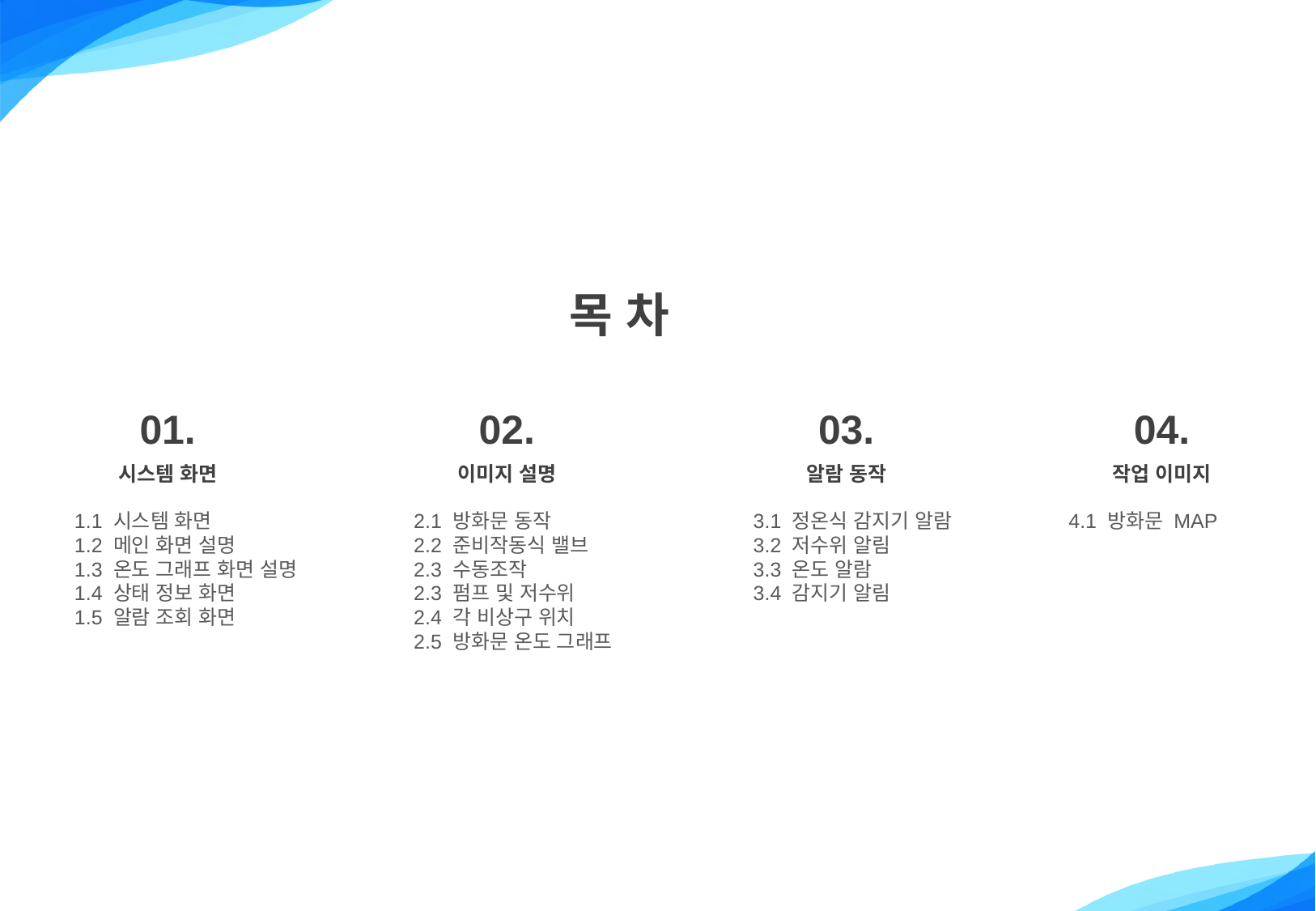

# 목 차
01.
02.
03.
04.
시스템 화면
이미지 설명
알람 동작
작업 이미지
1.1 시스템 화면
1.2 메인 화면 설명
1.3 온도 그래프 화면 설명
1.4 상태 정보 화면
1.5 알람 조회 화면

2.1 방화문 동작
2.2 준비작동식 밸브
2.3 수동조작
2.3 펌프 및 저수위
2.4 각 비상구 위치
2.5 방화문 온도 그래프
3.1 정온식 감지기 알람
3.2 저수위 알림
3.3 온도 알람
3.4 감지기 알림
4.1 방화문 MAP